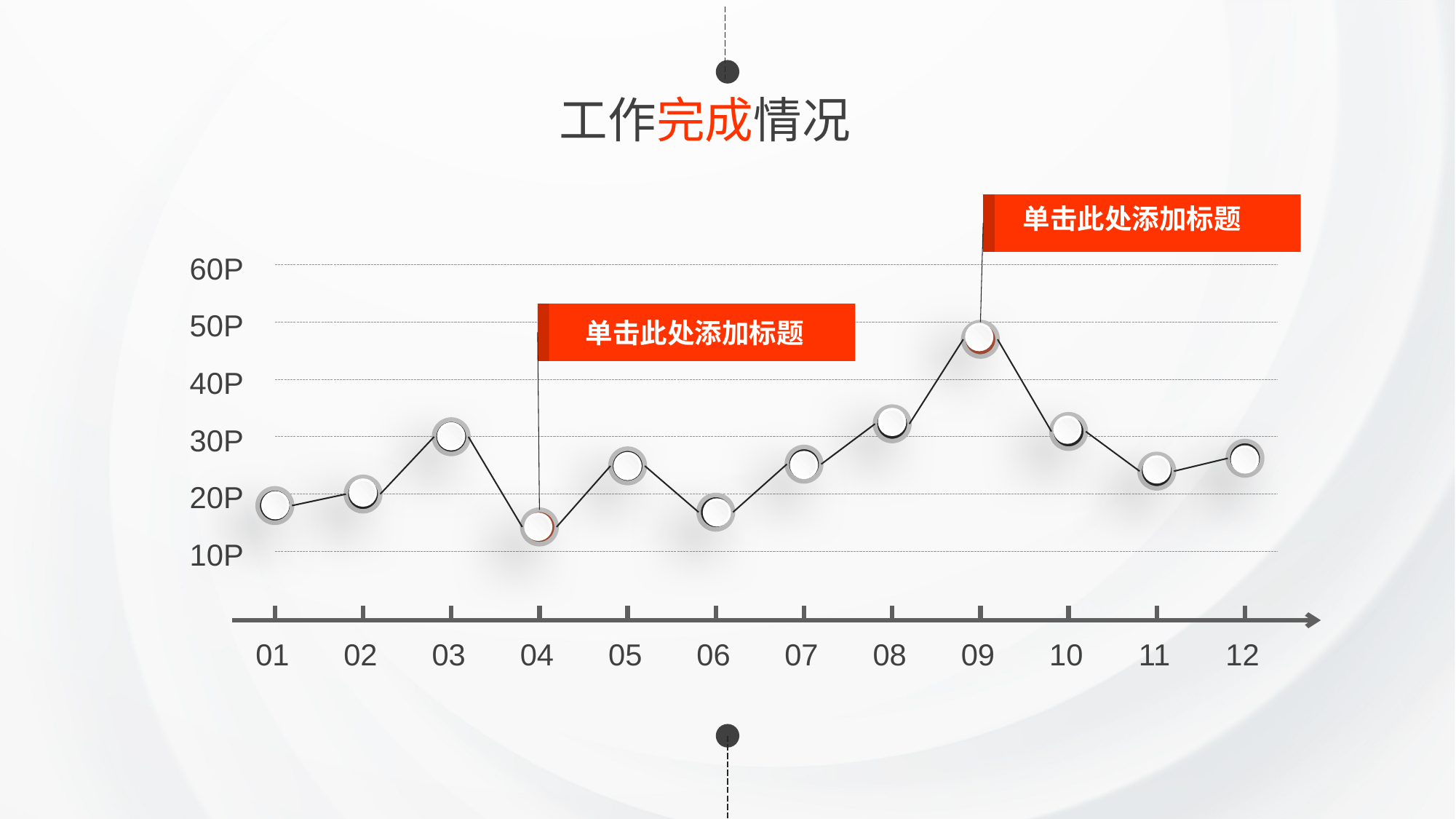

工作完成情况

单击此处添加标题
60P
50P
40P
30P
20P
10P
12
11
10
09
08
07
06
05
04
03
01
02

单击此处添加标题